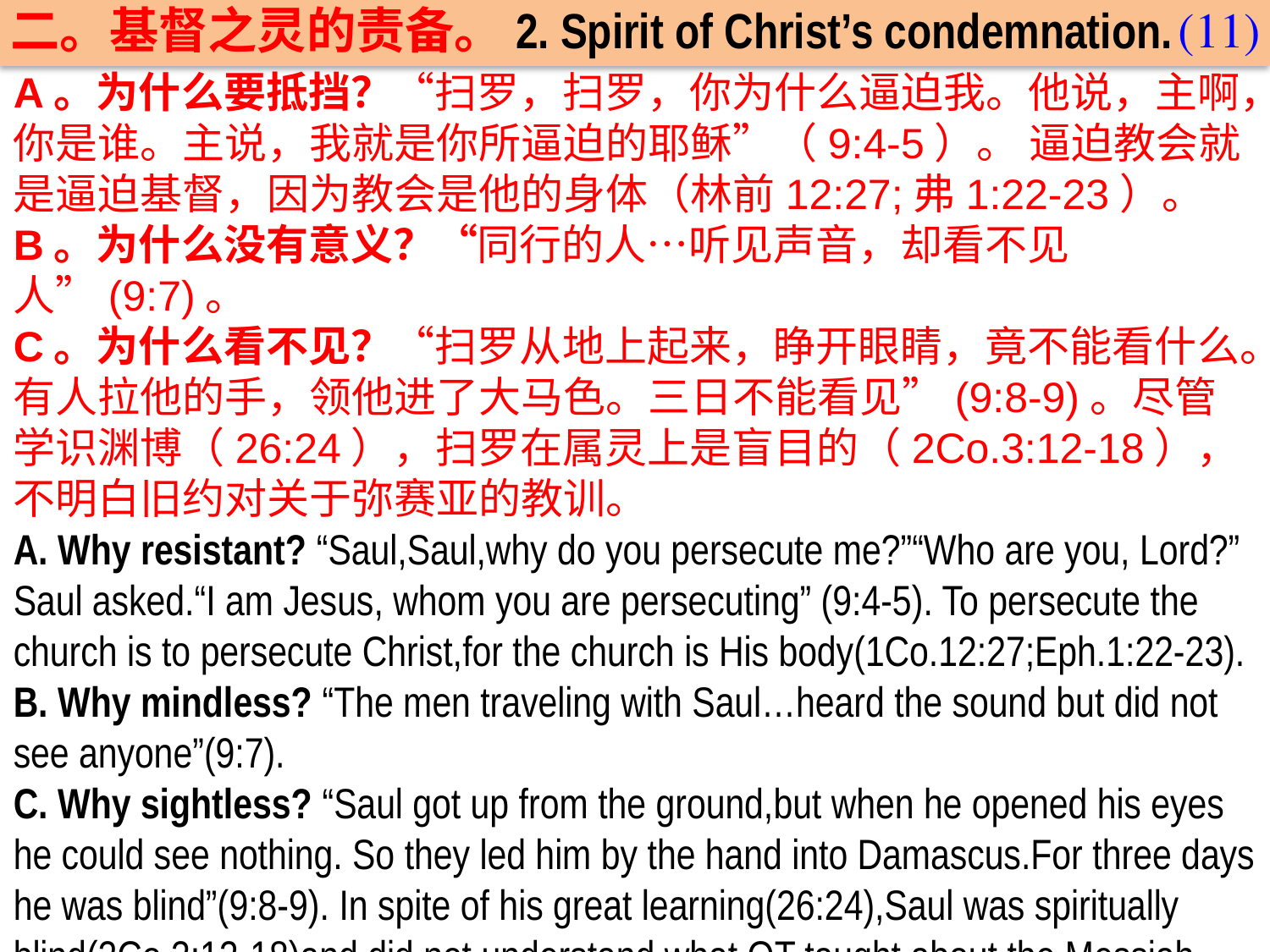

(11)
二。基督之灵的责备。2. Spirit of Christ’s condemnation.

A。为什么要抵挡？“扫罗，扫罗，你为什么逼迫我。他说，主啊，你是谁。主说，我就是你所逼迫的耶稣”（9:4-5）。 逼迫教会就是逼迫基督，因为教会是他的身体（林前12:27;弗1:22-23）。
B。为什么没有意义？“同行的人…听见声音，却看不见人”(9:7)。
C。为什么看不见？“扫罗从地上起来，睁开眼睛，竟不能看什么。有人拉他的手，领他进了大马色。三日不能看见”(9:8-9)。尽管学识渊博（26:24），扫罗在属灵上是盲目的（2Co.3:12-18），不明白旧约对关于弥赛亚的教训。
A. Why resistant? “Saul,Saul,why do you persecute me?”“Who are you, Lord?” Saul asked.“I am Jesus, whom you are persecuting” (9:4-5). To persecute the church is to persecute Christ,for the church is His body(1Co.12:27;Eph.1:22-23).
B. Why mindless? “The men traveling with Saul…heard the sound but did not see anyone”(9:7).
C. Why sightless? “Saul got up from the ground,but when he opened his eyes he could see nothing. So they led him by the hand into Damascus.For three days he was blind”(9:8-9). In spite of his great learning(26:24),Saul was spiritually blind(2Co.3:12-18)and did not understand what OT taught about the Messiah.